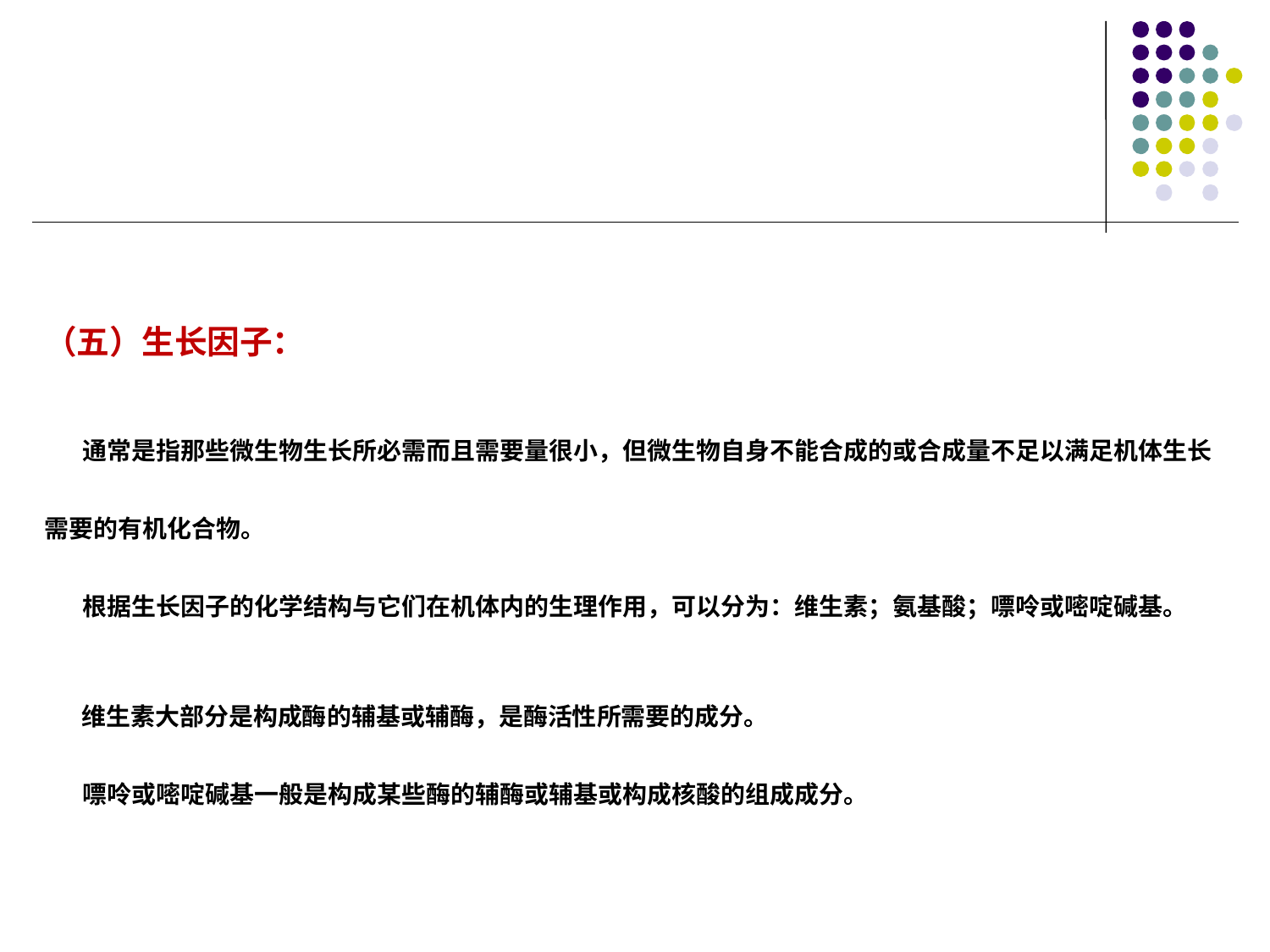

（五）生长因子：
       通常是指那些微生物生长所必需而且需要量很小，但微生物自身不能合成的或合成量不足以满足机体生长需要的有机化合物。
       根据生长因子的化学结构与它们在机体内的生理作用，可以分为：维生素；氨基酸；嘌呤或嘧啶碱基。
                维生素大部分是构成酶的辅基或辅酶，是酶活性所需要的成分。
       嘌呤或嘧啶碱基一般是构成某些酶的辅酶或辅基或构成核酸的组成成分。